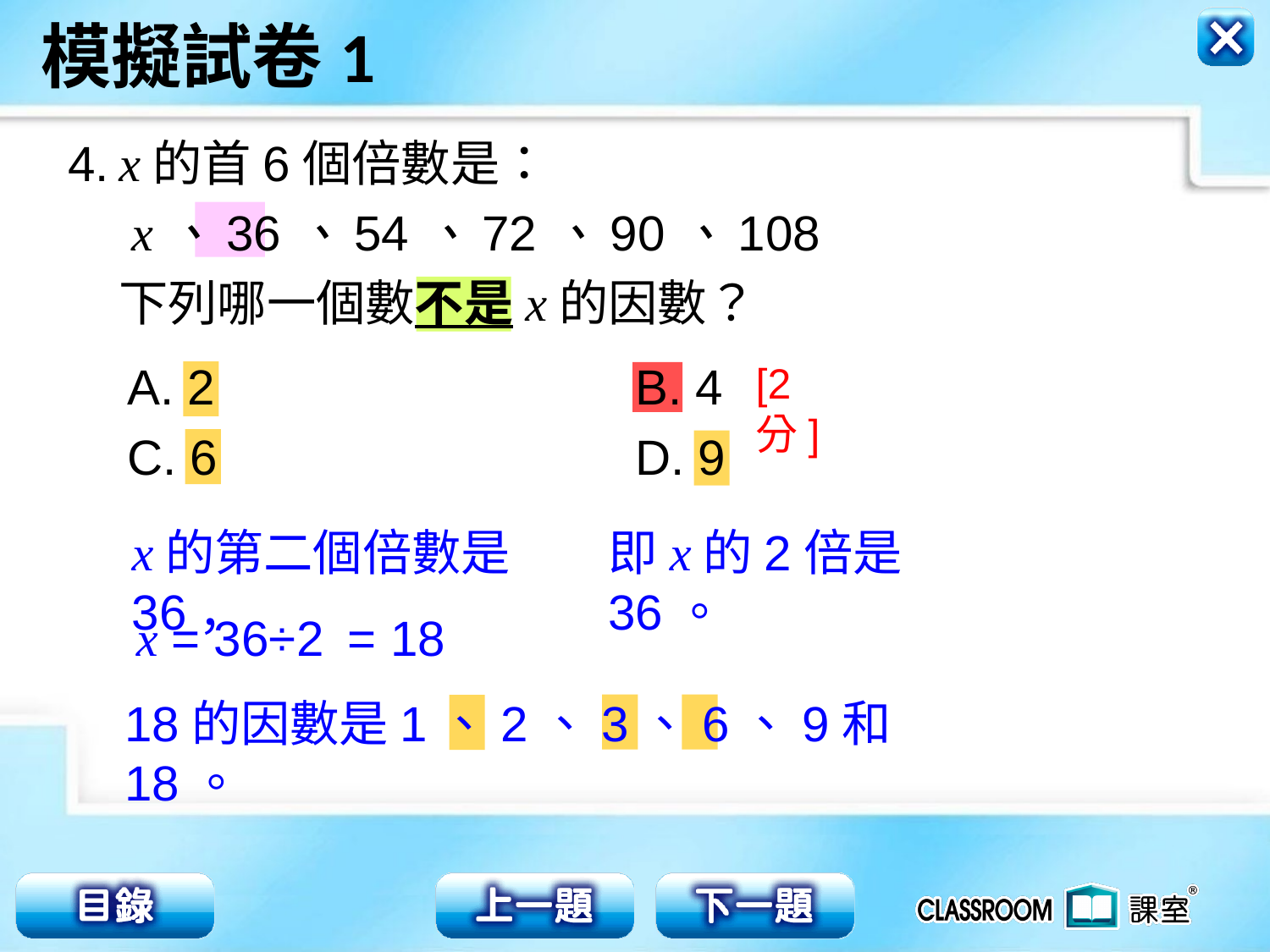

4.
x的首6個倍數是：
 x、36、54、72、90、108
下列哪一個數不是x的因數？

A. 2				B. 4
C. 6				D. 9
[2分]

即x的2倍是36。
x的第二個倍數是36，
x = 36÷2
= 18
18的因數是1、2、3、6、9和18。